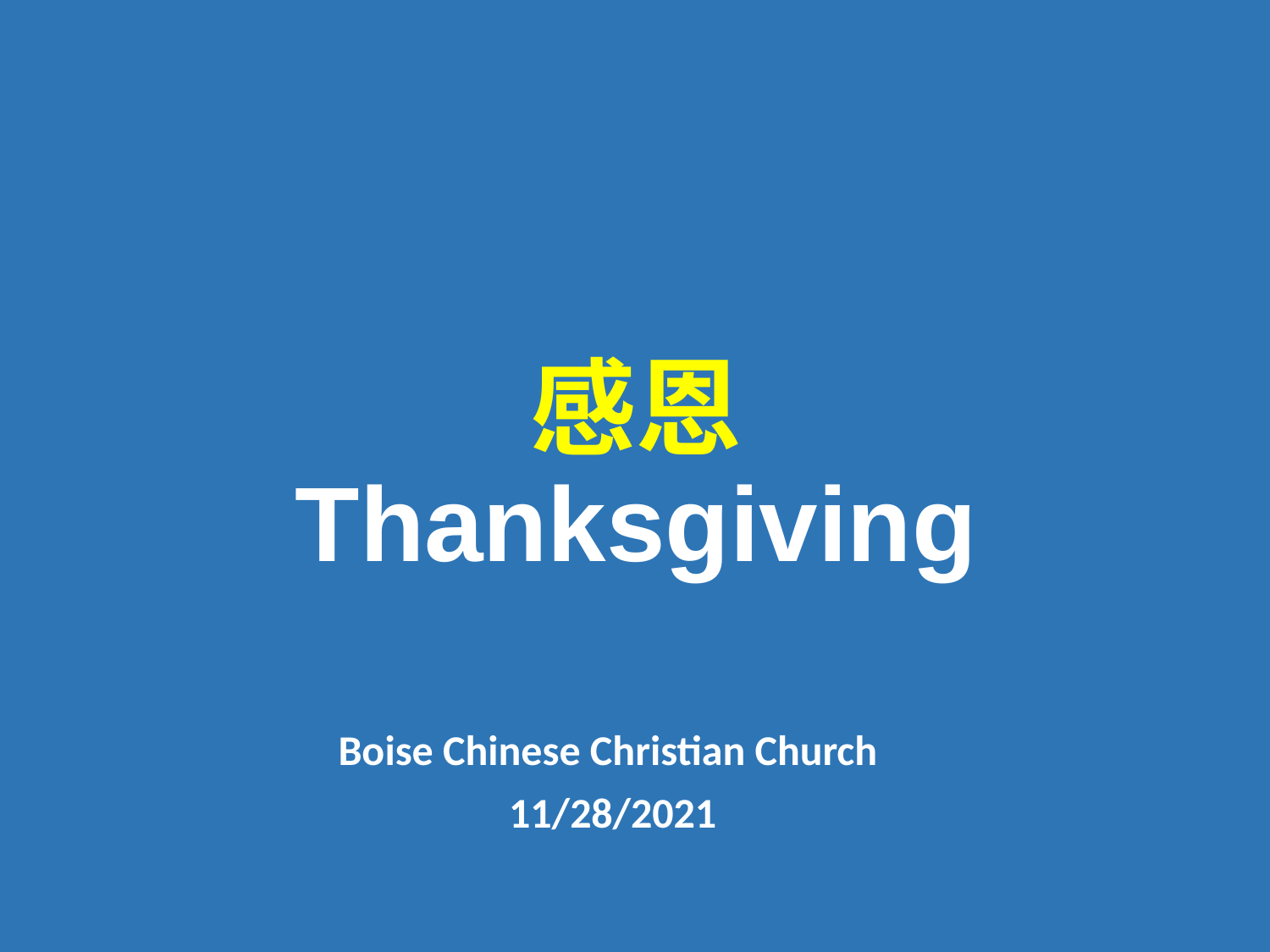

# 感恩 Thanksgiving
Boise Chinese Christian Church
11/28/2021